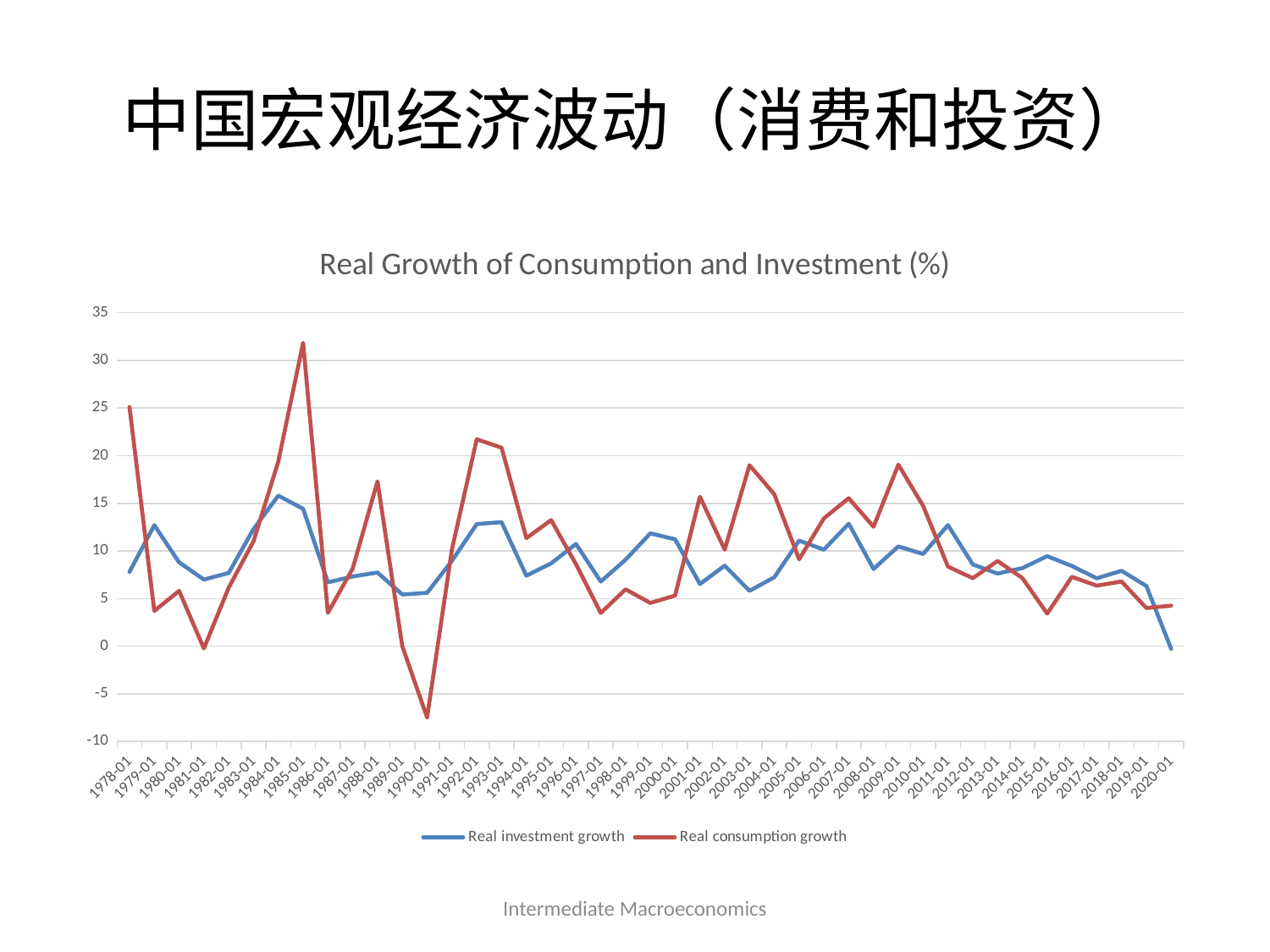

# 中国宏观经济波动（消费和投资）

### Chart: Real Growth of Consumption and Investment (%)

| Category | Real investment growth | Real consumption growth |
|---|---|---|
| 28855 | 7.8 | 25.1 |
| 29220 | 12.7 | 3.7 |
| 29586 | 8.8 | 5.8 |
| 29951 | 6.993294 | -0.248591 |
| 30316 | 7.684901 | 6.14176 |
| 30681 | 12.29172 | 11.001782 |
| 31047 | 15.802936 | 19.380728 |
| 31412 | 14.425454 | 31.846157 |
| 31777 | 6.703218 | 3.488449 |
| 32142 | 7.311594 | 8.150896 |
| 32508 | 7.729824 | 17.297318 |
| 32873 | 5.4223 | 0.0 |
| 33238 | 5.596967 | -7.497952 |
| 33603 | 8.951853 | 10.139263 |
| 33969 | 12.81763 | 21.716584 |
| 34334 | 13.022727 | 20.842424 |
| 34699 | 7.392889 | 11.342399 |
| 35064 | 8.69259 | 13.233145 |
| 35430 | 10.730864 | 8.61336 |
| 35795 | 6.780651 | 3.481164 |
| 36160 | 9.073336 | 5.963056 |
| 36525 | 11.845374 | 4.535771 |
| 36891 | 11.220656 | 5.306404 |
| 37256 | 6.520073 | 15.687765 |
| 37621 | 8.452713 | 10.133356 |
| 37986 | 5.809039 | 18.994958 |
| 38352 | 7.2272 | 15.951649 |
| 38717 | 11.078024 | 9.115171 |
| 39082 | 10.127675 | 13.418337 |
| 39447 | 12.861998 | 15.535466 |
| 39813 | 8.103831 | 12.541355 |
| 40178 | 10.470176 | 19.0567 |
| 40543 | 9.672368 | 14.722353 |
| 40908 | 12.714751 | 8.354742 |
| 41274 | 8.580073 | 7.132309 |
| 41639 | 7.622241 | 8.937086 |
| 42004 | 8.193346 | 7.156849 |
| 42369 | 9.448673 | 3.419706 |
| 42735 | 8.411444 | 7.273272 |
| 43100 | 7.122469 | 6.351648 |
| 43465 | 7.909827 | 6.786997 |
| 43830 | 6.316185 | 4.001332 |
| 44196 | -0.270047 | 4.250086 |
Intermediate Macroeconomics